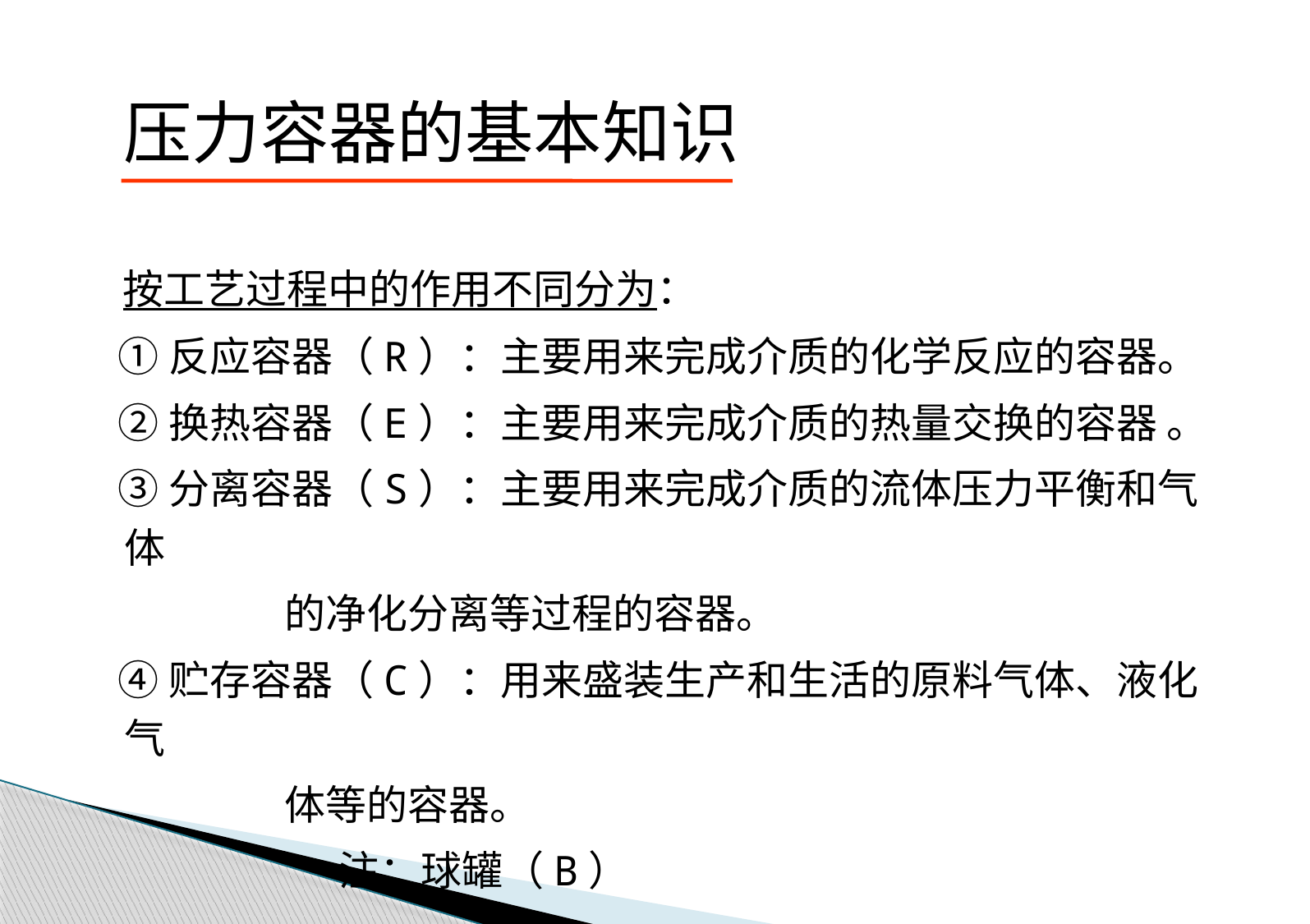

#
压力容器的基本知识

  按工艺过程中的作用不同分为：
   ①反应容器（R）：主要用来完成介质的化学反应的容器。
   ②换热容器（E）：主要用来完成介质的热量交换的容器 。
   ③分离容器（S）：主要用来完成介质的流体压力平衡和气体
                    的净化分离等过程的容器。
   ④贮存容器（C）：用来盛装生产和生活的原料气体、液化气
                    体等的容器。
　                  　注：球罐（B）